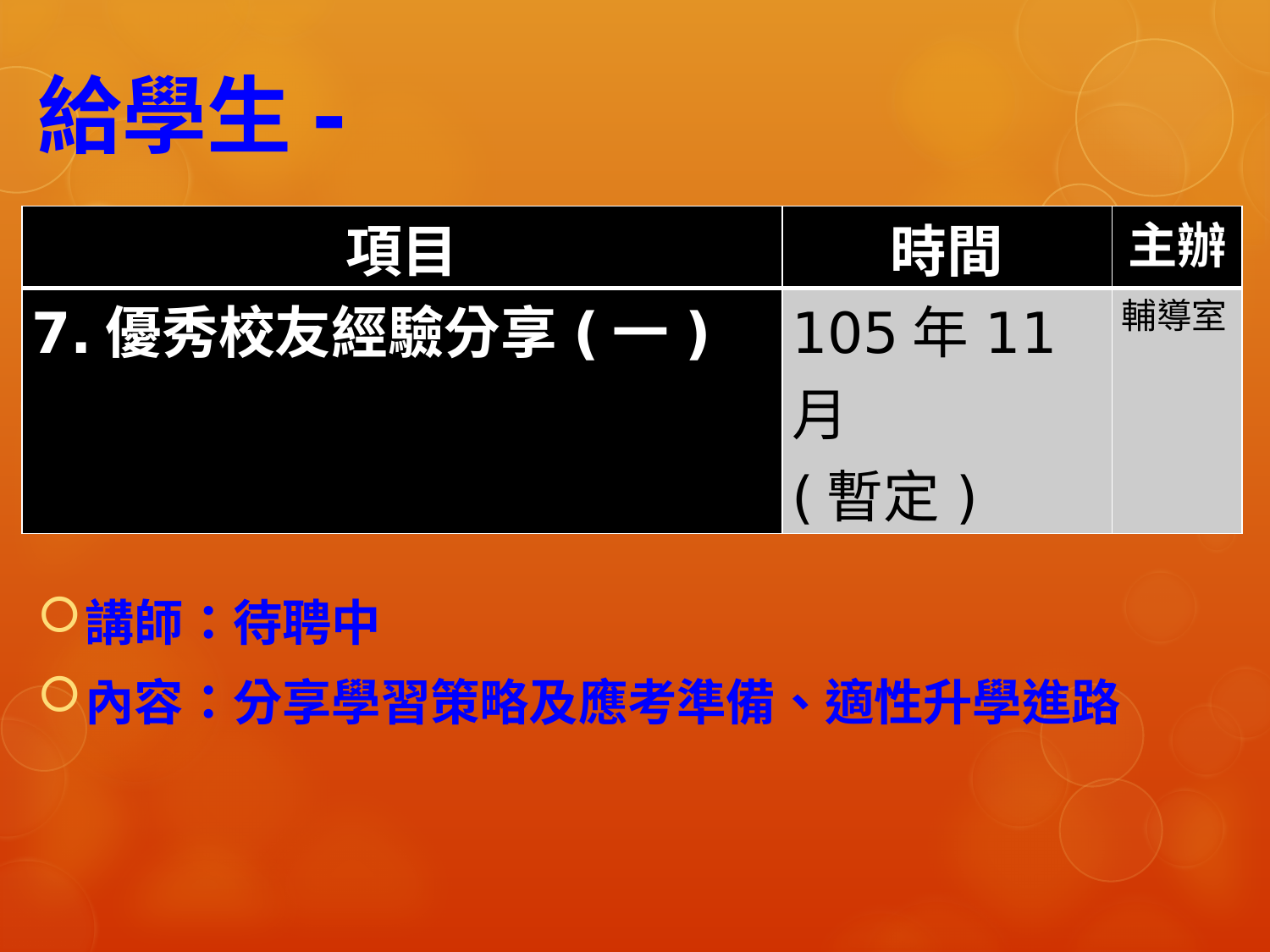

# 給學生-
| 項目 | 時間 | 主辦 |
| --- | --- | --- |
| 7.優秀校友經驗分享(一) | 105年11月 (暫定) | 輔導室 |
講師：待聘中
內容：分享學習策略及應考準備、適性升學進路